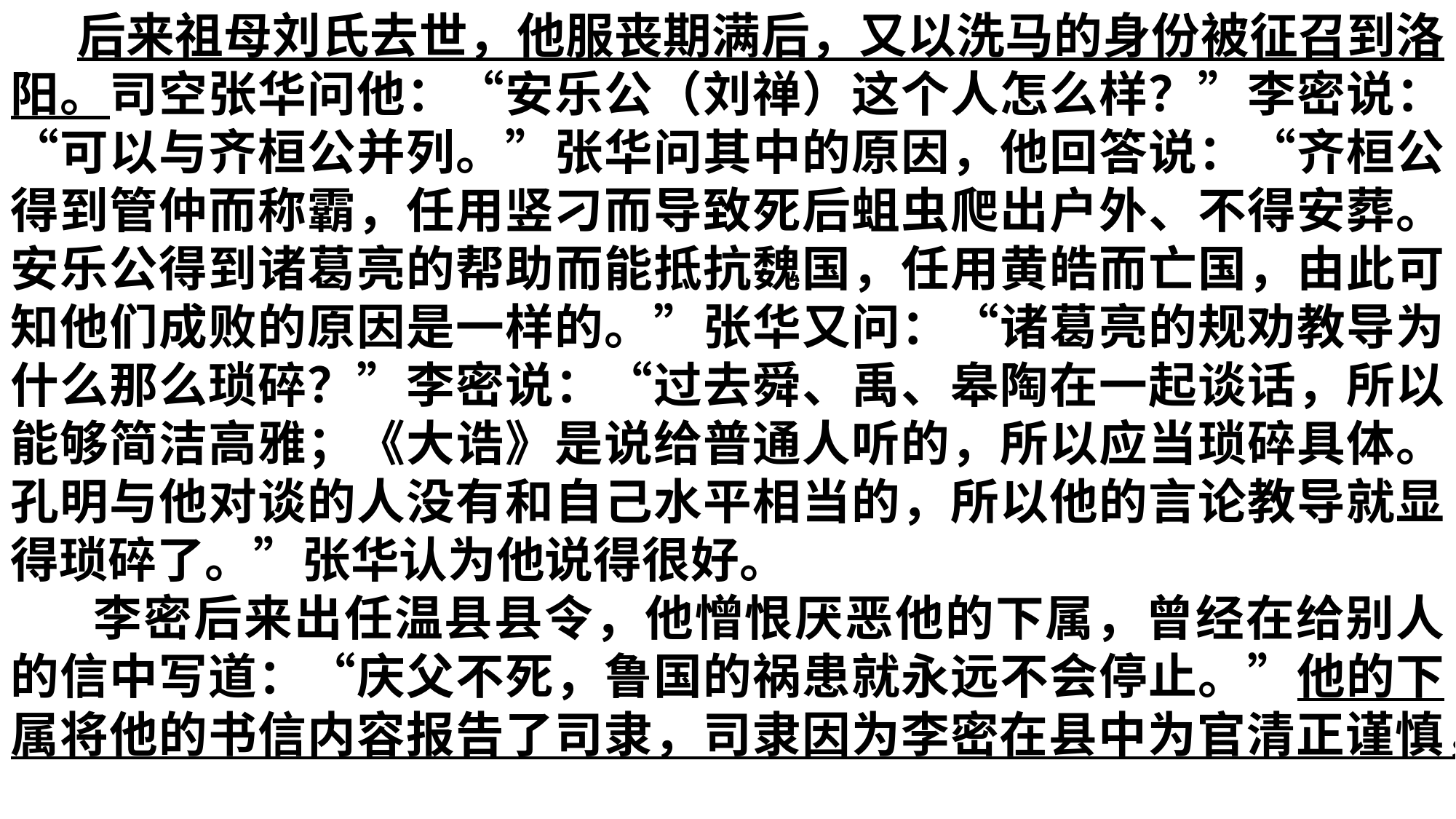

后来祖母刘氏去世，他服丧期满后，又以洗马的身份被征召到洛阳。司空张华问他：“安乐公（刘禅）这个人怎么样？”李密说：“可以与齐桓公并列。”张华问其中的原因，他回答说：“齐桓公得到管仲而称霸，任用竖刁而导致死后蛆虫爬出户外、不得安葬。安乐公得到诸葛亮的帮助而能抵抗魏国，任用黄皓而亡国，由此可知他们成败的原因是一样的。”张华又问：“诸葛亮的规劝教导为什么那么琐碎？”李密说：“过去舜、禹、皋陶在一起谈话，所以能够简洁高雅；《大诰》是说给普通人听的，所以应当琐碎具体。孔明与他对谈的人没有和自己水平相当的，所以他的言论教导就显得琐碎了。”张华认为他说得很好。
   李密后来出任温县县令，他憎恨厌恶他的下属，曾经在给别人的信中写道：“庆父不死，鲁国的祸患就永远不会停止。”他的下属将他的书信内容报告了司隶，司隶因为李密在县中为官清正谨慎，